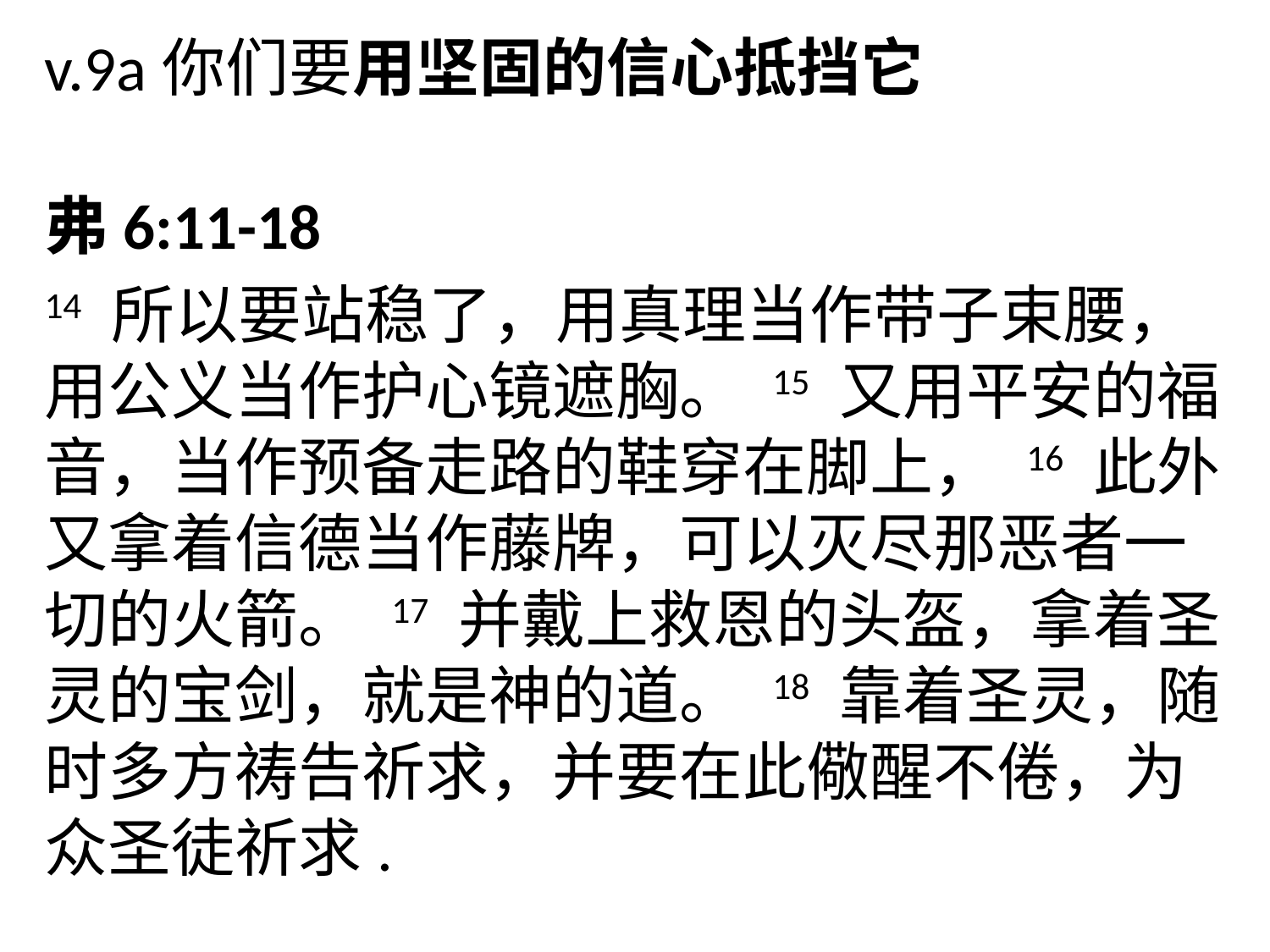

v.9a你们要用坚固的信心抵挡它

弗6:11-18
14 所以要站稳了，用真理当作带子束腰，用公义当作护心镜遮胸。 15 又用平安的福音，当作预备走路的鞋穿在脚上， 16 此外又拿着信德当作藤牌，可以灭尽那恶者一切的火箭。 17 并戴上救恩的头盔，拿着圣灵的宝剑，就是神的道。 18 靠着圣灵，随时多方祷告祈求，并要在此儆醒不倦，为众圣徒祈求.